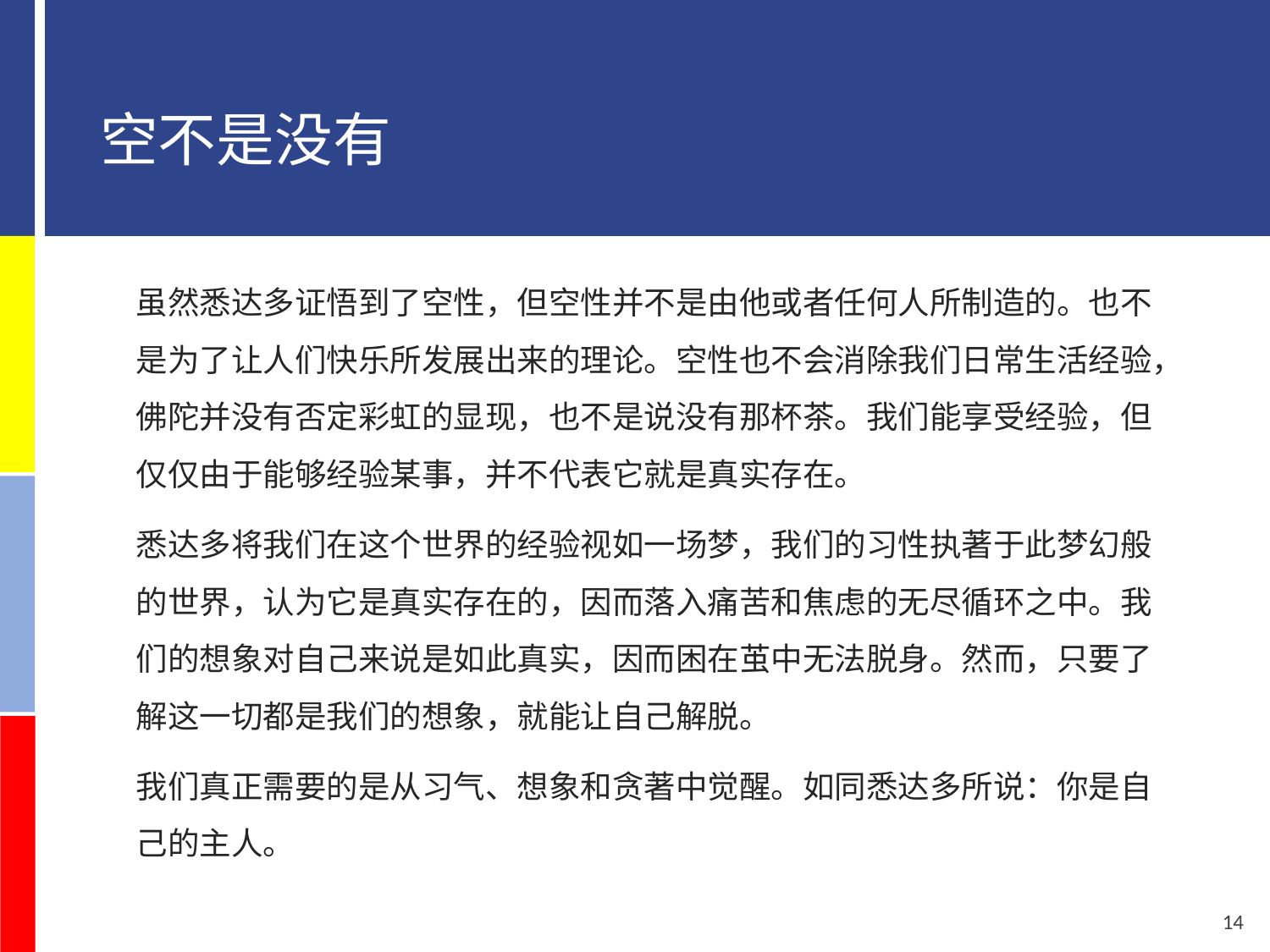

# 空不是没有
虽然悉达多证悟到了空性，但空性并不是由他或者任何人所制造的。也不是为了让人们快乐所发展出来的理论。空性也不会消除我们日常生活经验，佛陀并没有否定彩虹的显现，也不是说没有那杯茶。我们能享受经验，但仅仅由于能够经验某事，并不代表它就是真实存在。
悉达多将我们在这个世界的经验视如一场梦，我们的习性执著于此梦幻般的世界，认为它是真实存在的，因而落入痛苦和焦虑的无尽循环之中。我们的想象对自己来说是如此真实，因而困在茧中无法脱身。然而，只要了解这一切都是我们的想象，就能让自己解脱。
我们真正需要的是从习气、想象和贪著中觉醒。如同悉达多所说：你是自己的主人。